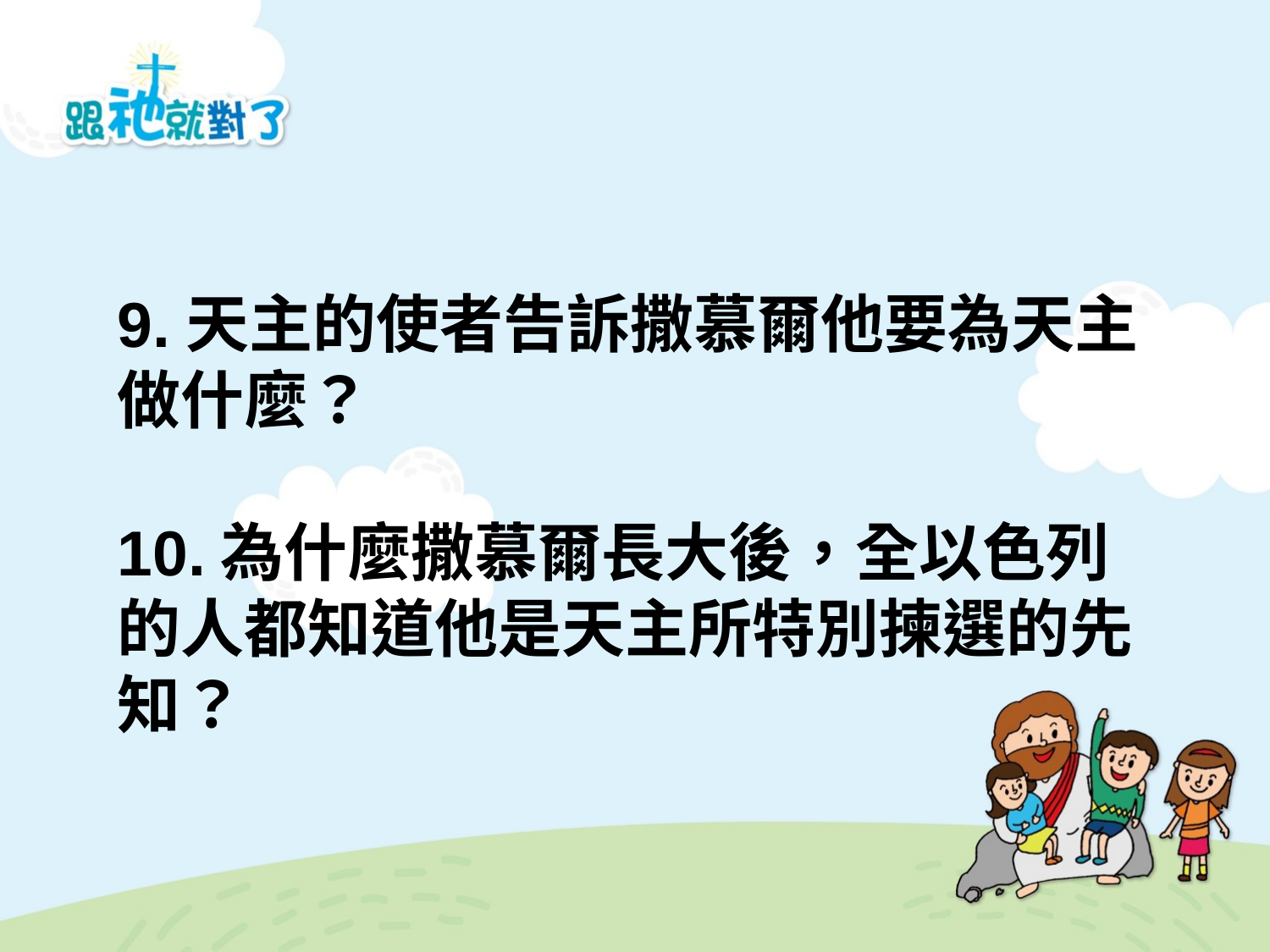

9.天主的使者告訴撒慕爾他要為天主做什麼？

10.為什麼撒慕爾長大後，全以色列的人都知道他是天主所特別揀選的先知？